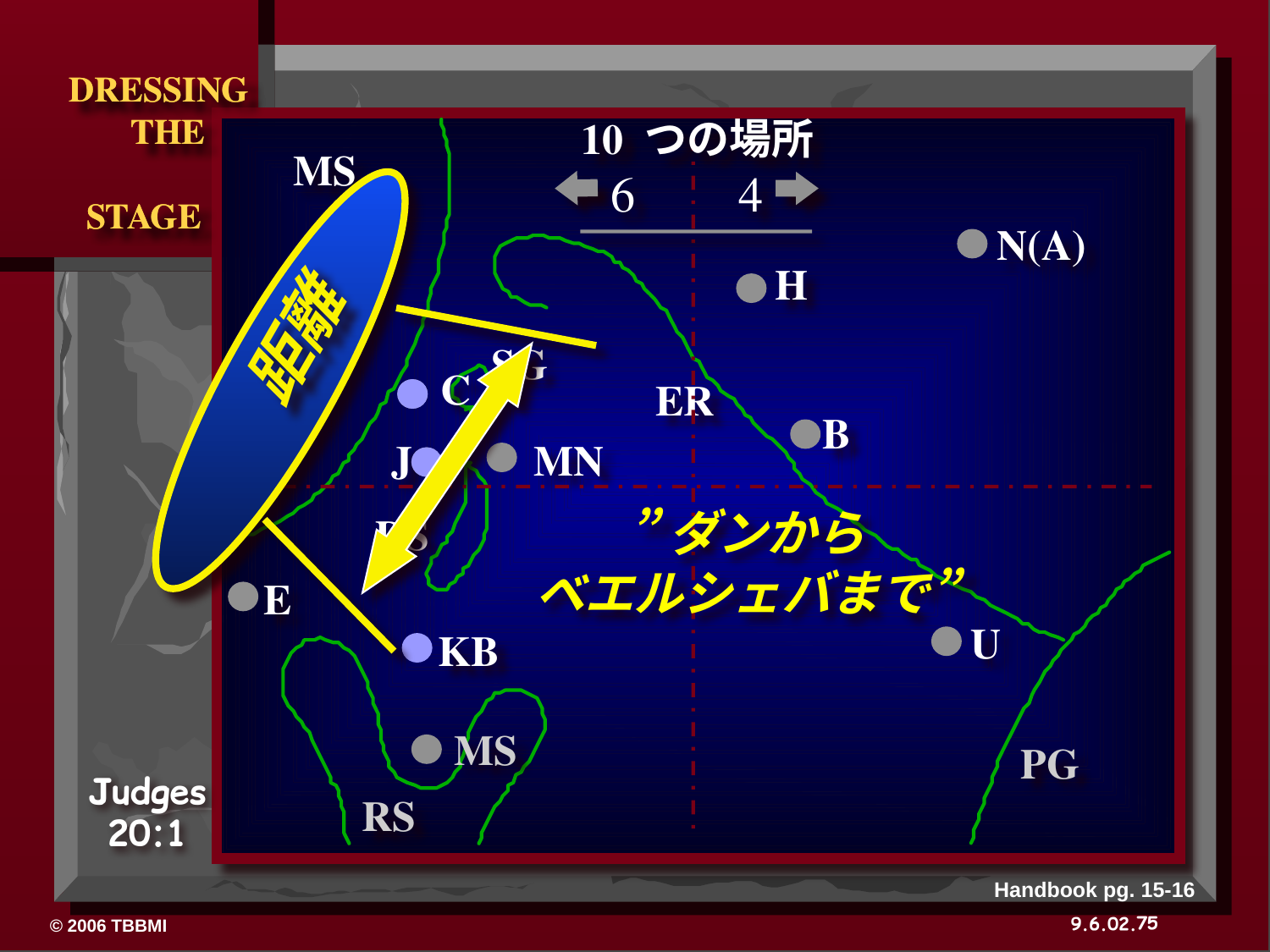

DRESSING
        THE
   STAGE
10 つの場所

MS

6
4

N(A)

H

距離

SG
C

ER

B

J
MN

”ダンから
ベエルシェバまで”
DS

E

U
KB

MS
PG

Judges 20:1
RS

Handbook pg. 15-16
75